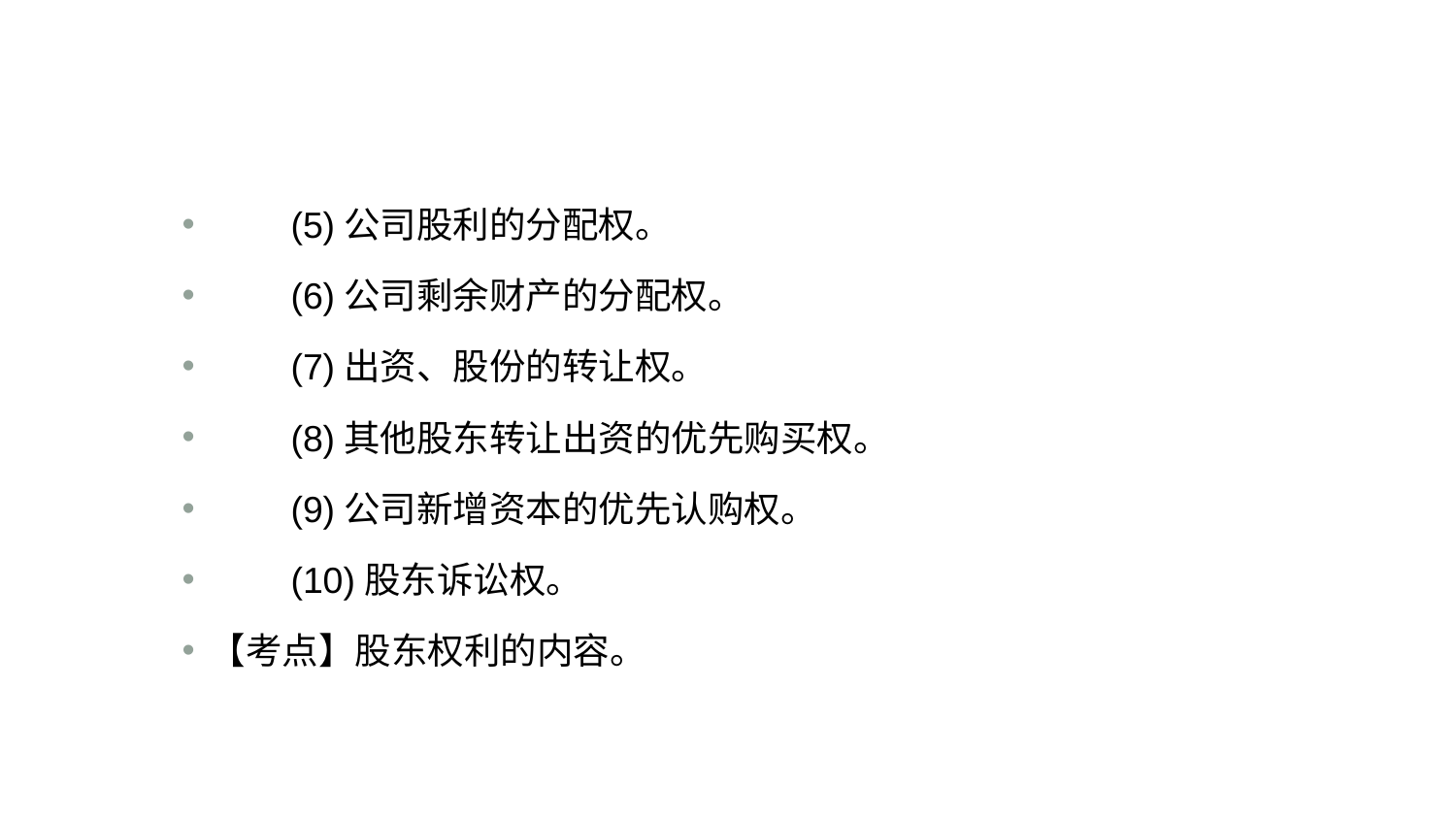

#
　　(5)公司股利的分配权。
　　(6)公司剩余财产的分配权。
　　(7)出资、股份的转让权。
　　(8)其他股东转让出资的优先购买权。
　　(9)公司新增资本的优先认购权。
　　(10)股东诉讼权。
【考点】股东权利的内容。